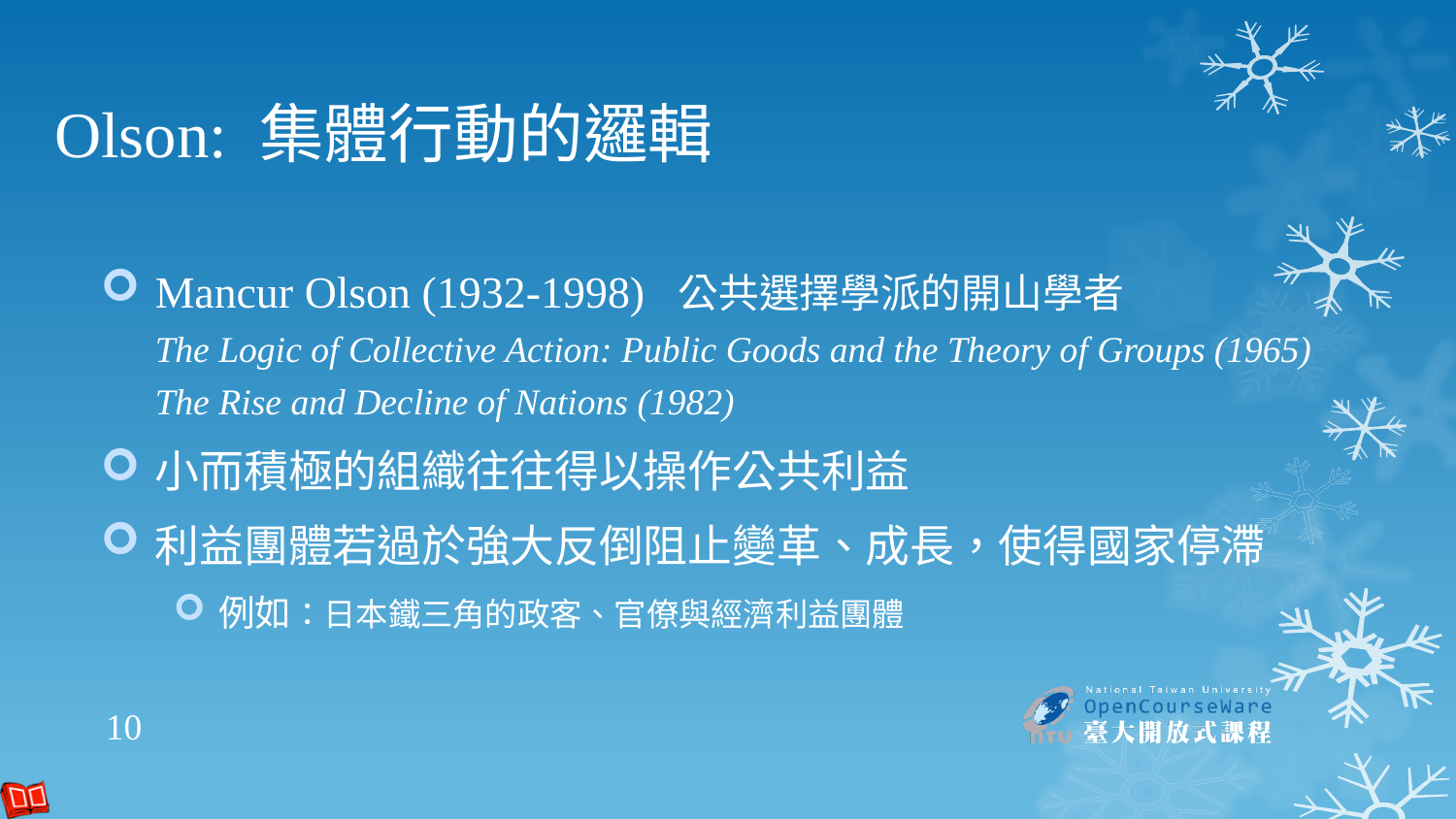

# Olson: 集體行動的邏輯
Mancur Olson (1932-1998)  公共選擇學派的開山學者
The Logic of Collective Action: Public Goods and the Theory of Groups (1965)
The Rise and Decline of Nations (1982)
小而積極的組織往往得以操作公共利益
利益團體若過於強大反倒阻止變革、成長，使得國家停滯
例如：日本鐵三角的政客、官僚與經濟利益團體
10